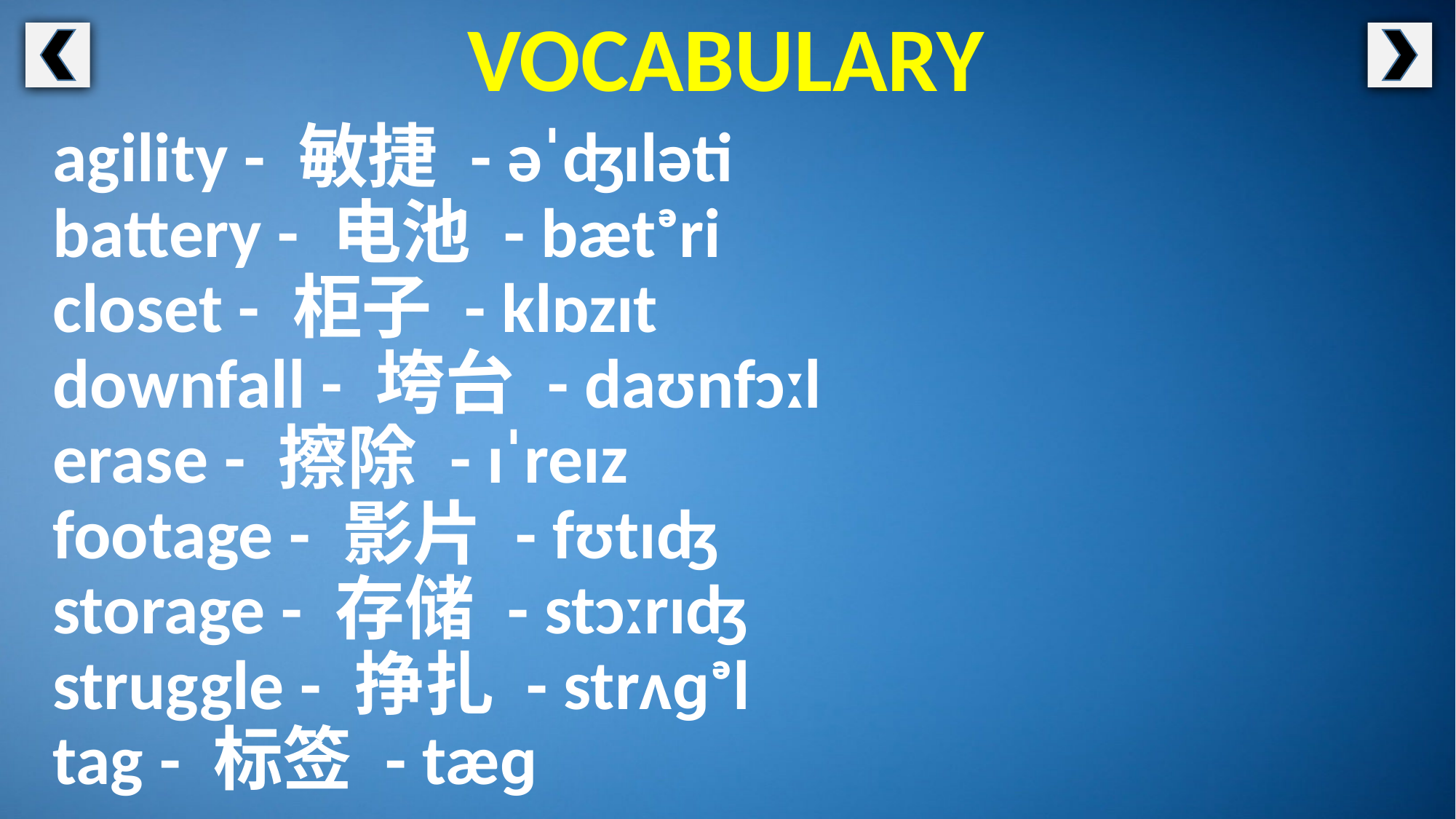

VOCABULARY
agility - 敏捷 - əˈʤɪləti
battery - 电池 - bætᵊri
closet - 柜子 - klɒzɪt
downfall - 垮台 - daʊnfɔːl
erase - 擦除 - ɪˈreɪz
footage - 影片 - fʊtɪʤ
storage - 存储 - stɔːrɪʤ
struggle - 挣扎 - strʌɡᵊl
tag - 标签 - tæɡ